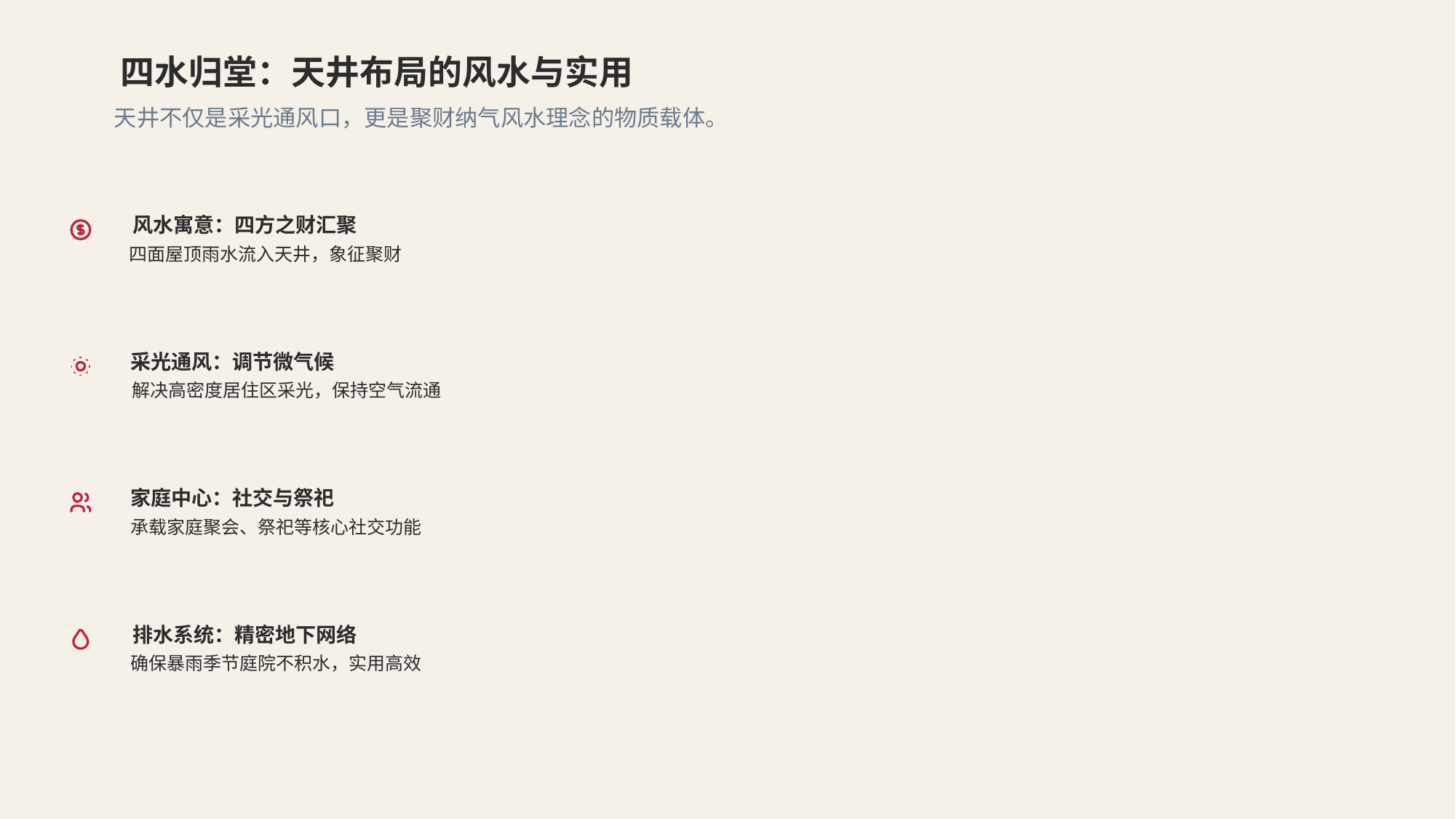

四水归堂：天井布局的风水与实用
天井不仅是采光通风口，更是聚财纳气风水理念的物质载体。
风水寓意：四方之财汇聚

四面屋顶雨水流入天井，象征聚财
采光通风：调节微气候

解决高密度居住区采光，保持空气流通
家庭中心：社交与祭祀

承载家庭聚会、祭祀等核心社交功能
排水系统：精密地下网络

确保暴雨季节庭院不积水，实用高效